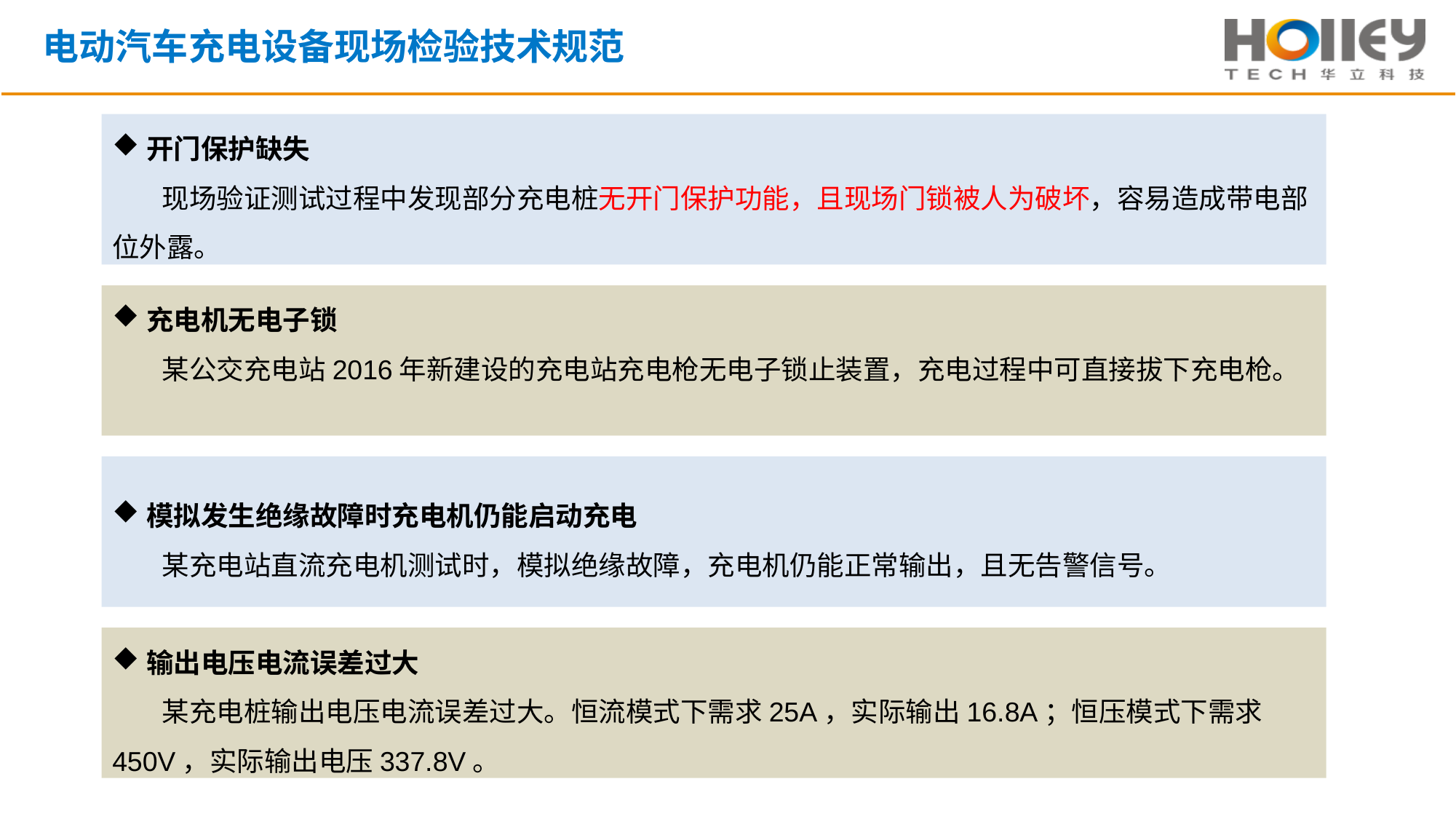

电动汽车充电设备现场检验技术规范
开门保护缺失
       现场验证测试过程中发现部分充电桩无开门保护功能，且现场门锁被人为破坏，容易造成带电部位外露。
充电机无电子锁
       某公交充电站2016年新建设的充电站充电枪无电子锁止装置，充电过程中可直接拔下充电枪。
模拟发生绝缘故障时充电机仍能启动充电
       某充电站直流充电机测试时，模拟绝缘故障，充电机仍能正常输出，且无告警信号。
输出电压电流误差过大
       某充电桩输出电压电流误差过大。恒流模式下需求25A，实际输出16.8A；恒压模式下需求450V，实际输出电压337.8V。